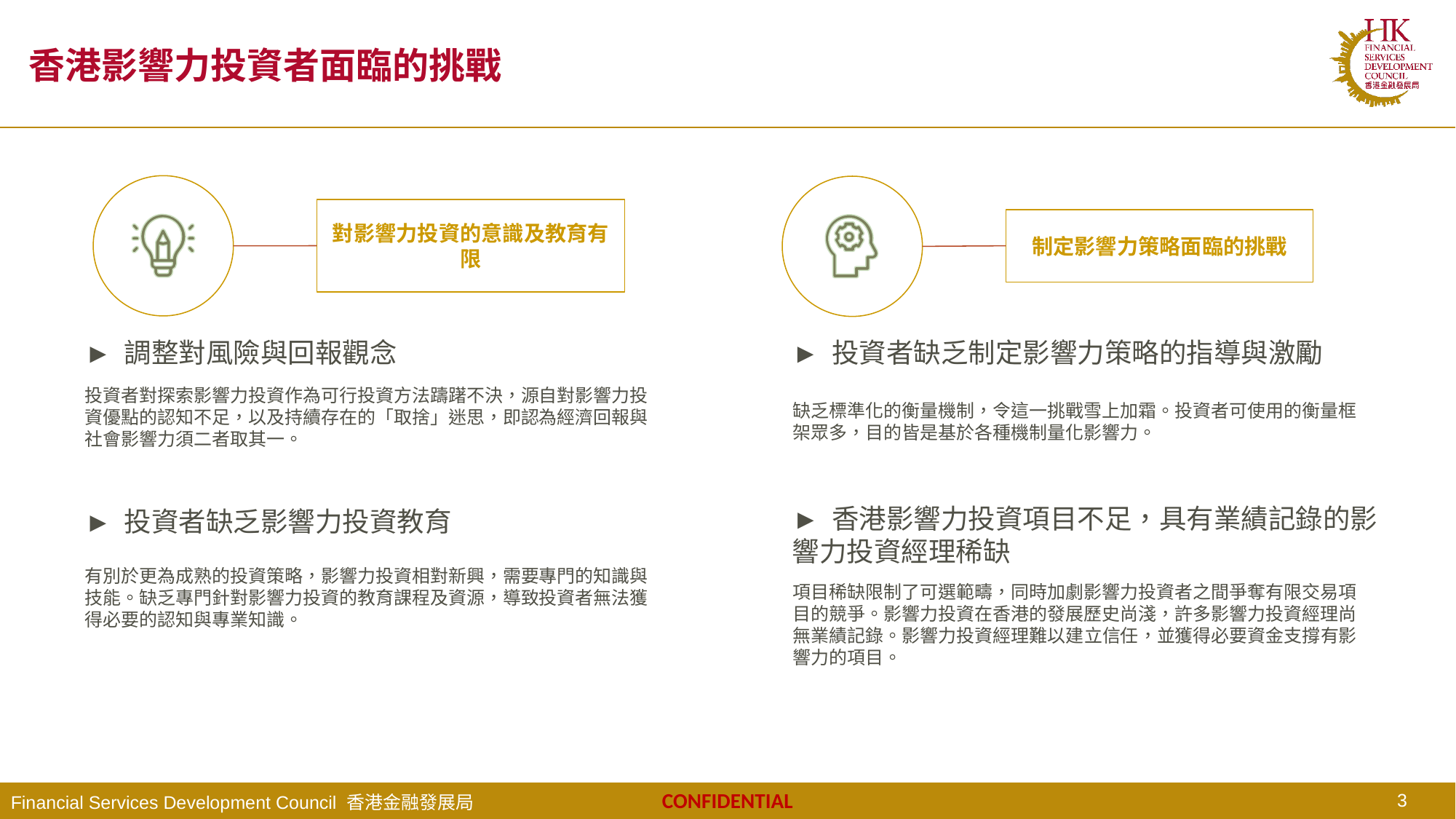

香港影響力投資者面臨的挑戰

對影響力投資的意識及教育有限
制定影響力策略面臨的挑戰

► 調整對風險與回報觀念
投資者對探索影響力投資作為可行投資方法躊躇不決，源自對影響力投資優點的認知不足，以及持續存在的「取捨」迷思，即認為經濟回報與社會影響力須二者取其一。
► 投資者缺乏制定影響力策略的指導與激勵
缺乏標準化的衡量機制，令這一挑戰雪上加霜。投資者可使用的衡量框架眾多，目的皆是基於各種機制量化影響力。
► 香港影響力投資項目不足，具有業績記錄的影響力投資經理稀缺
項目稀缺限制了可選範疇，同時加劇影響力投資者之間爭奪有限交易項目的競爭。影響力投資在香港的發展歷史尚淺，許多影響力投資經理尚無業績記錄。影響力投資經理難以建立信任，並獲得必要資金支撐有影響力的項目。
► 投資者缺乏影響力投資教育
有別於更為成熟的投資策略，影響力投資相對新興，需要專門的知識與技能。缺乏專門針對影響力投資的教育課程及資源，導致投資者無法獲得必要的認知與專業知識。